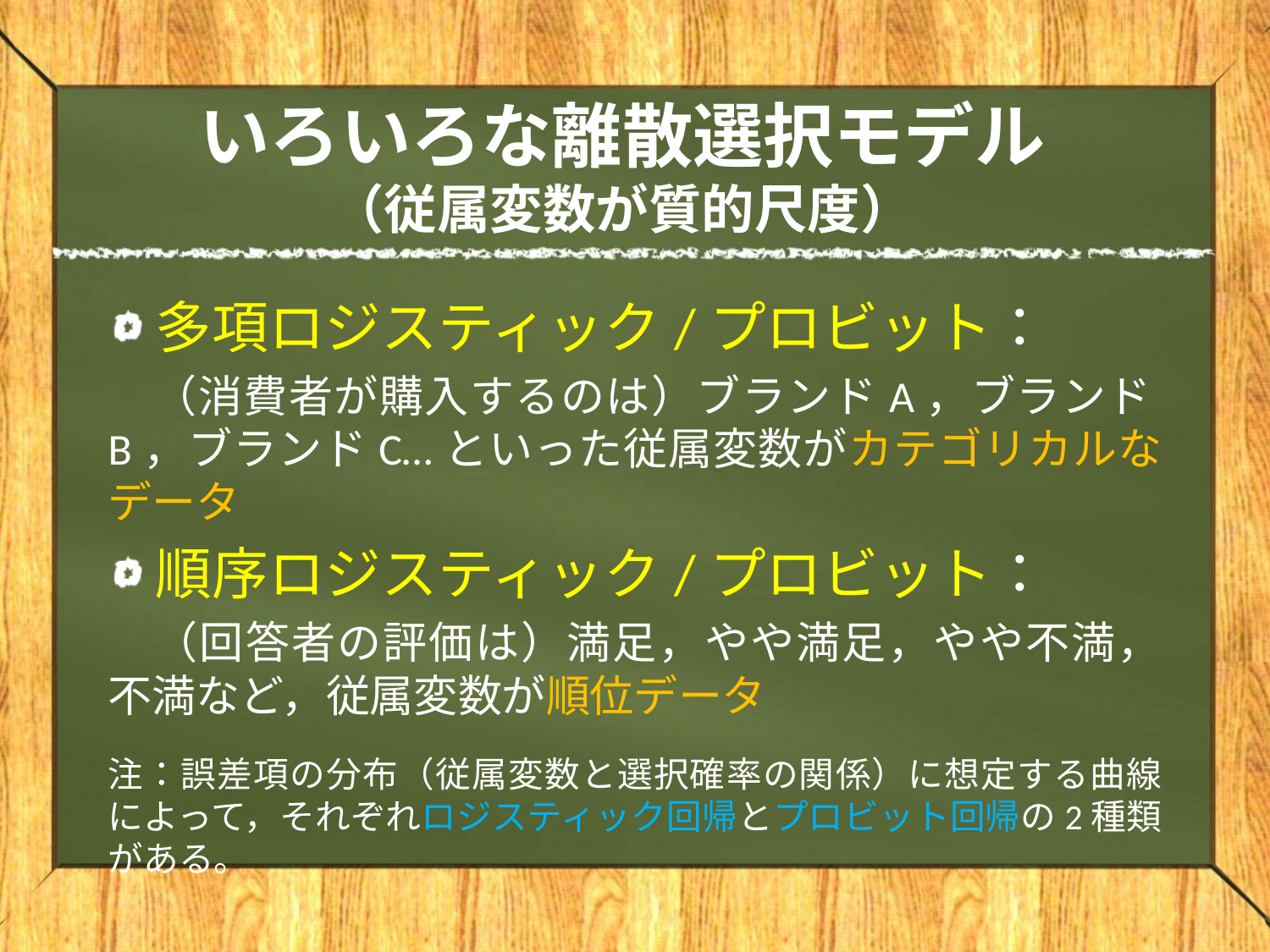

# いろいろな離散選択モデル （従属変数が質的尺度）
多項ロジスティック/プロビット：
　（消費者が購入するのは）ブランドA，ブランドB，ブランドC…といった従属変数がカテゴリカルなデータ
順序ロジスティック/プロビット：
　（回答者の評価は）満足，やや満足，やや不満，不満など，従属変数が順位データ

注：誤差項の分布（従属変数と選択確率の関係）に想定する曲線によって，それぞれロジスティック回帰とプロビット回帰の2種類がある。